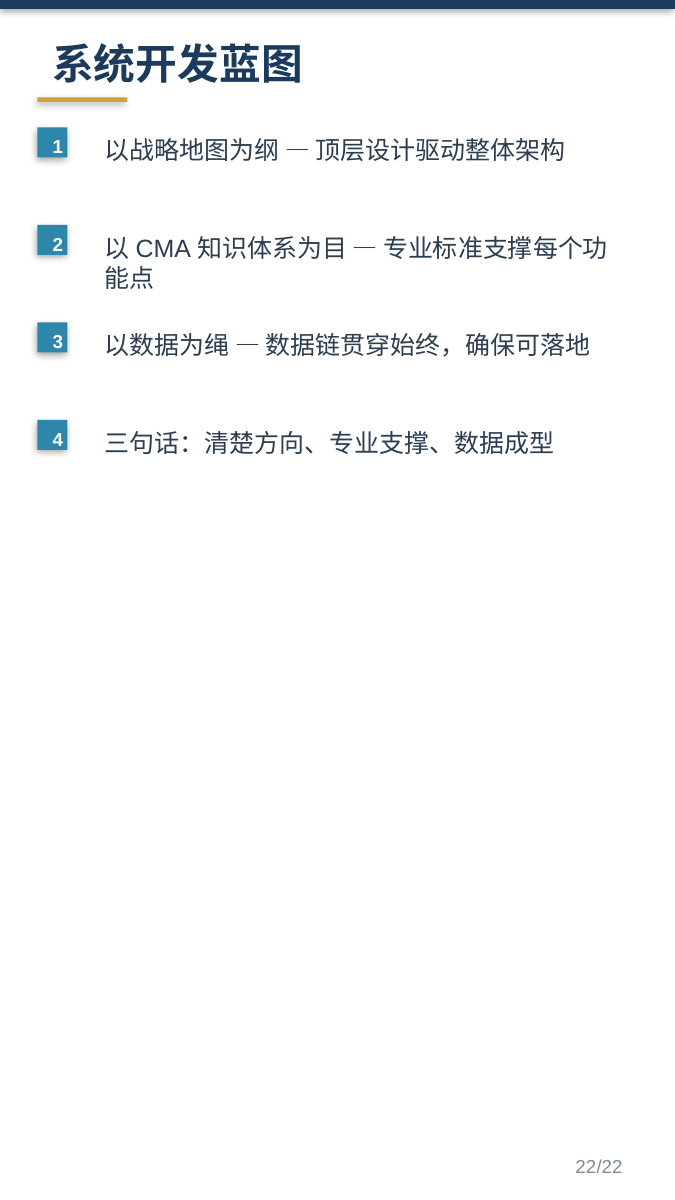

系统开发蓝图

1
以战略地图为纲 — 顶层设计驱动整体架构

2
以CMA知识体系为目 — 专业标准支撑每个功能点

3
以数据为绳 — 数据链贯穿始终，确保可落地

4
三句话：清楚方向、专业支撑、数据成型
22/22